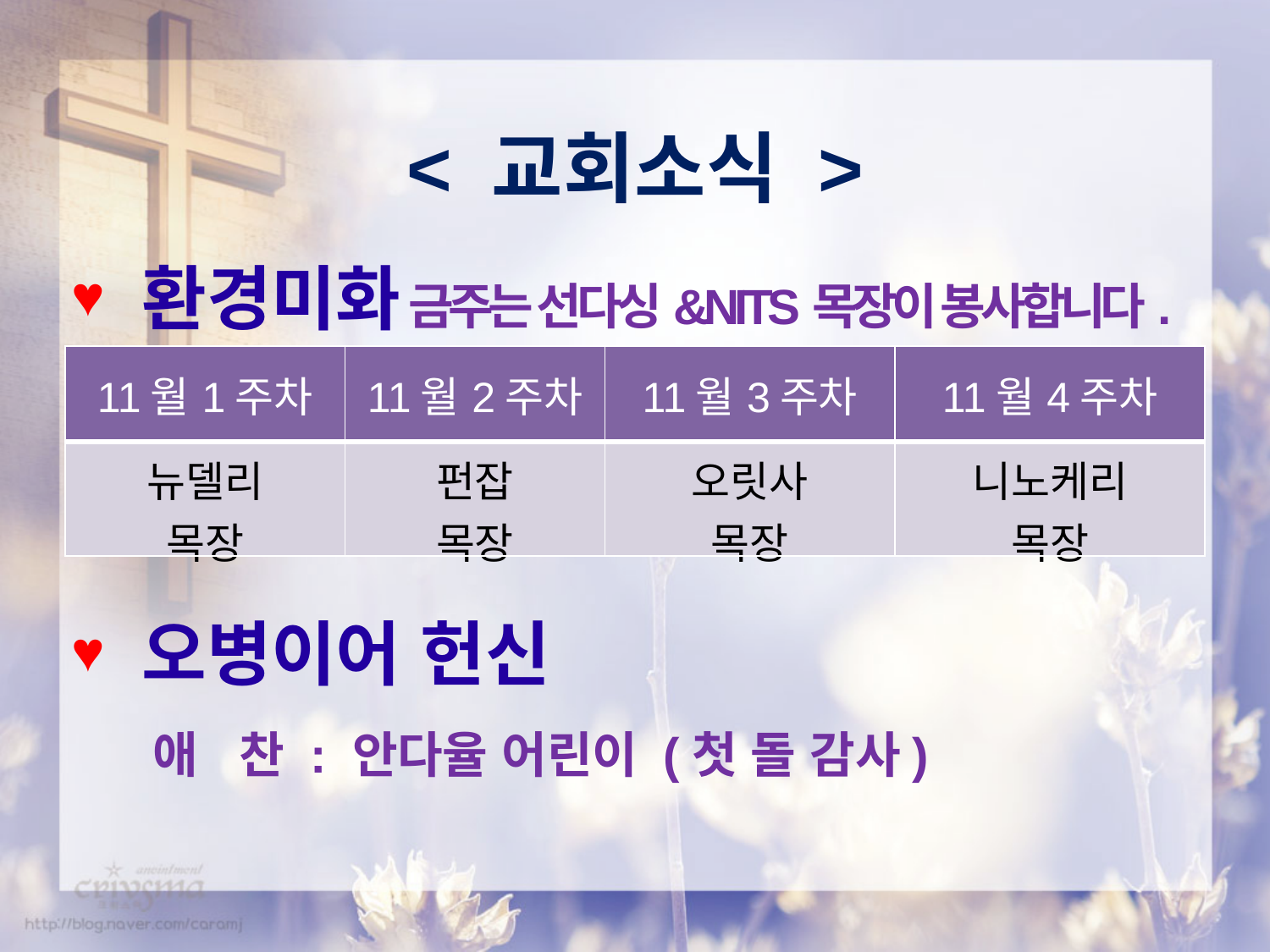

< 교회소식 >
 환경미화 금주는 선다싱&NITS목장이 봉사합니다.

 오병이어 헌신
     애   찬 : 안다율 어린이 (첫 돌 감사)
| 11월1주차 | 11월2주차 | 11월3주차 | 11월4주차 |
| --- | --- | --- | --- |
| 뉴델리 목장 | 펀잡 목장 | 오릿사 목장 | 니노케리 목장 |